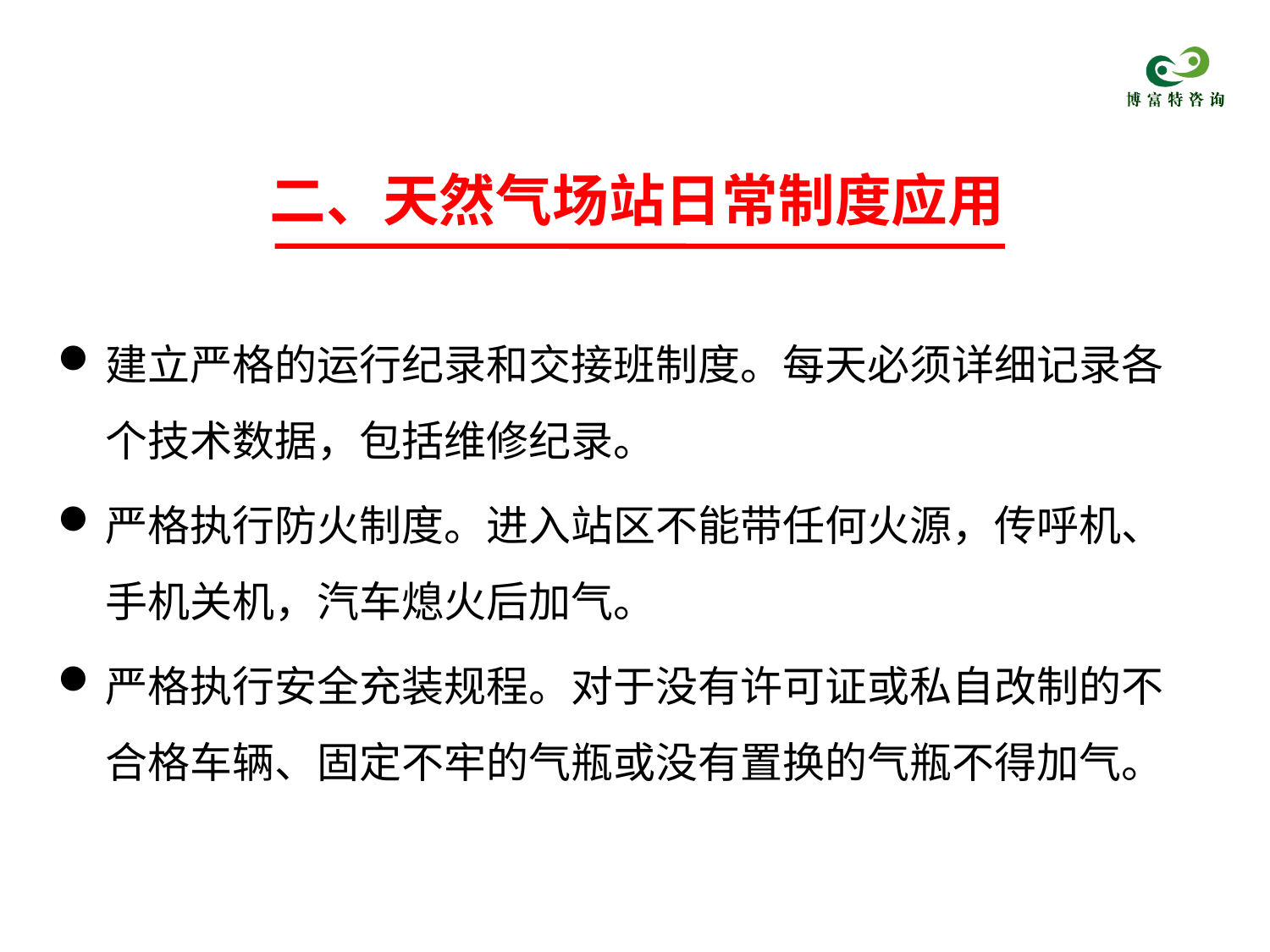

# 二、天然气场站日常制度应用

建立严格的运行纪录和交接班制度。每天必须详细记录各个技术数据，包括维修纪录。
严格执行防火制度。进入站区不能带任何火源，传呼机、手机关机，汽车熄火后加气。
严格执行安全充装规程。对于没有许可证或私自改制的不合格车辆、固定不牢的气瓶或没有置换的气瓶不得加气。